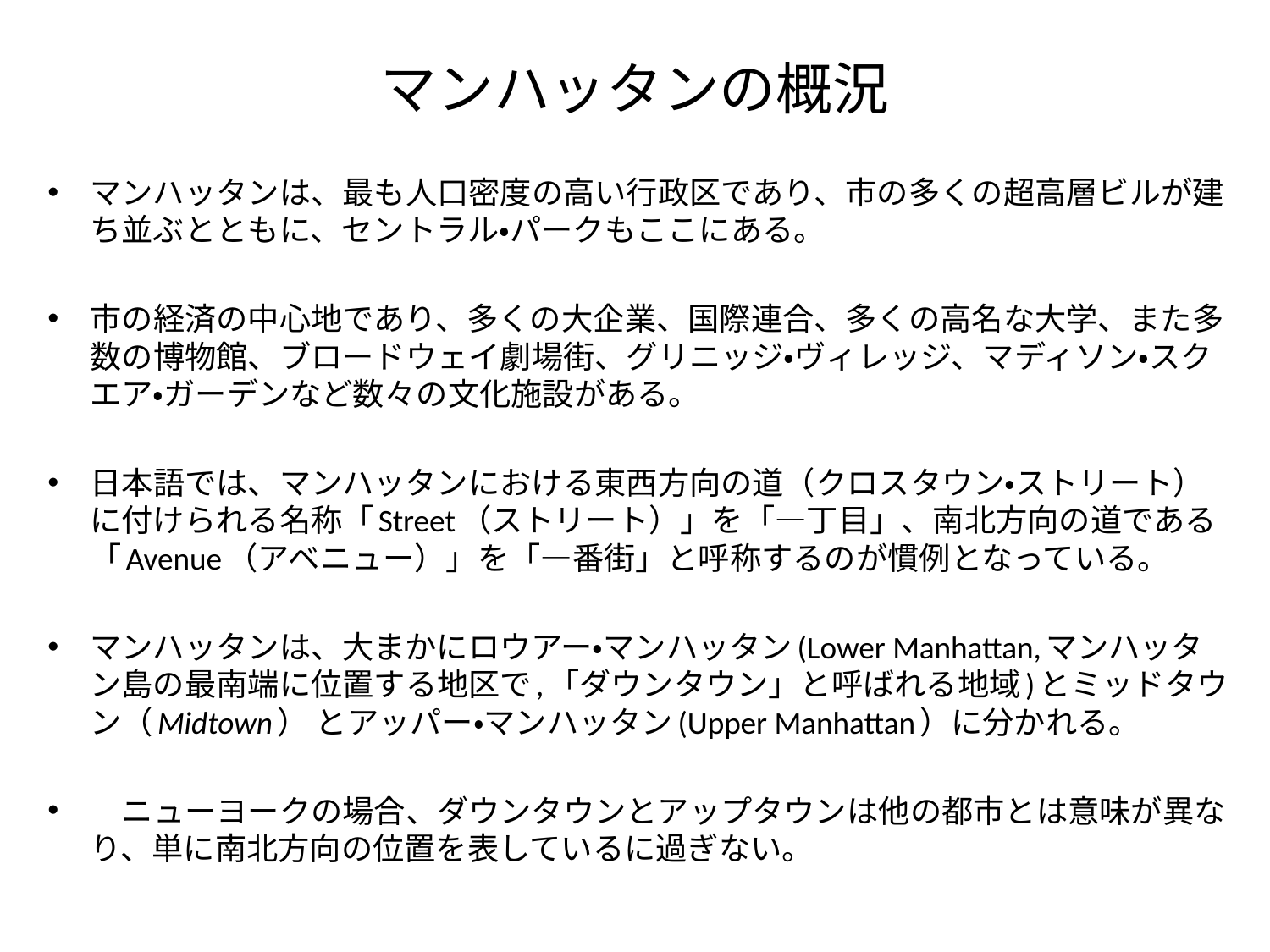

# マンハッタンの概況
マンハッタンは、最も人口密度の高い行政区であり、市の多くの超高層ビルが建ち並ぶとともに、セントラル・パークもここにある。

市の経済の中心地であり、多くの大企業、国際連合、多くの高名な大学、また多数の博物館、ブロードウェイ劇場街、グリニッジ・ヴィレッジ、マディソン・スクエア・ガーデンなど数々の文化施設がある。

日本語では、マンハッタンにおける東西方向の道（クロスタウン・ストリート）に付けられる名称「Street（ストリート）」を「―丁目」、南北方向の道である「Avenue（アベニュー）」を「―番街」と呼称するのが慣例となっている。

マンハッタンは、大まかにロウアー・マンハッタン(Lower Manhattan,マンハッタン島の最南端に位置する地区で,「ダウンタウン」と呼ばれる地域)とミッドタウン（Midtown） とアッパー・マンハッタン(Upper Manhattan）に分かれる。

　ニューヨークの場合、ダウンタウンとアップタウンは他の都市とは意味が異なり、単に南北方向の位置を表しているに過ぎない。